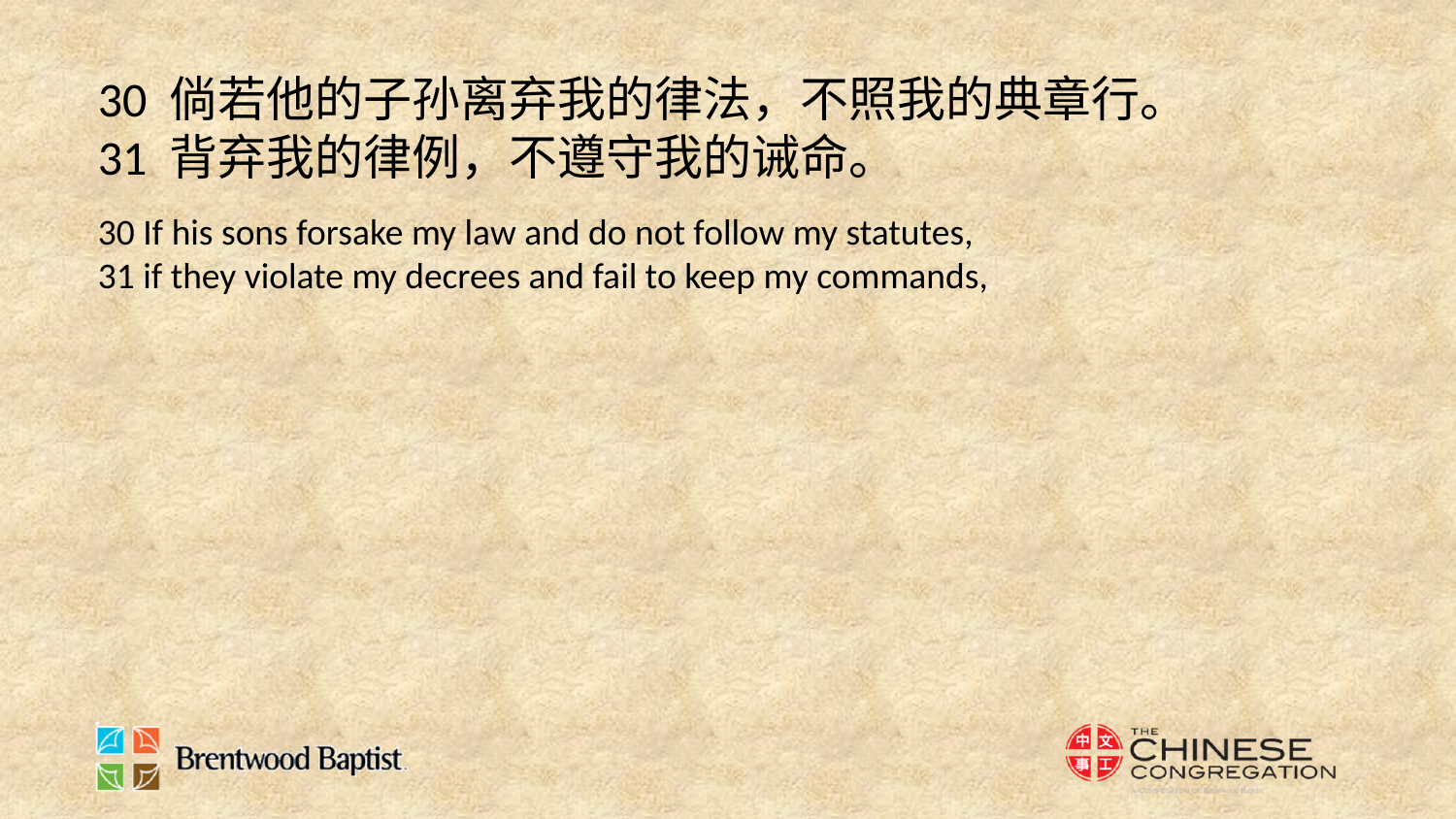

30 倘若他的子孙离弃我的律法，不照我的典章行。
31 背弃我的律例，不遵守我的诫命。

30 If his sons forsake my law and do not follow my statutes,
31 if they violate my decrees and fail to keep my commands,